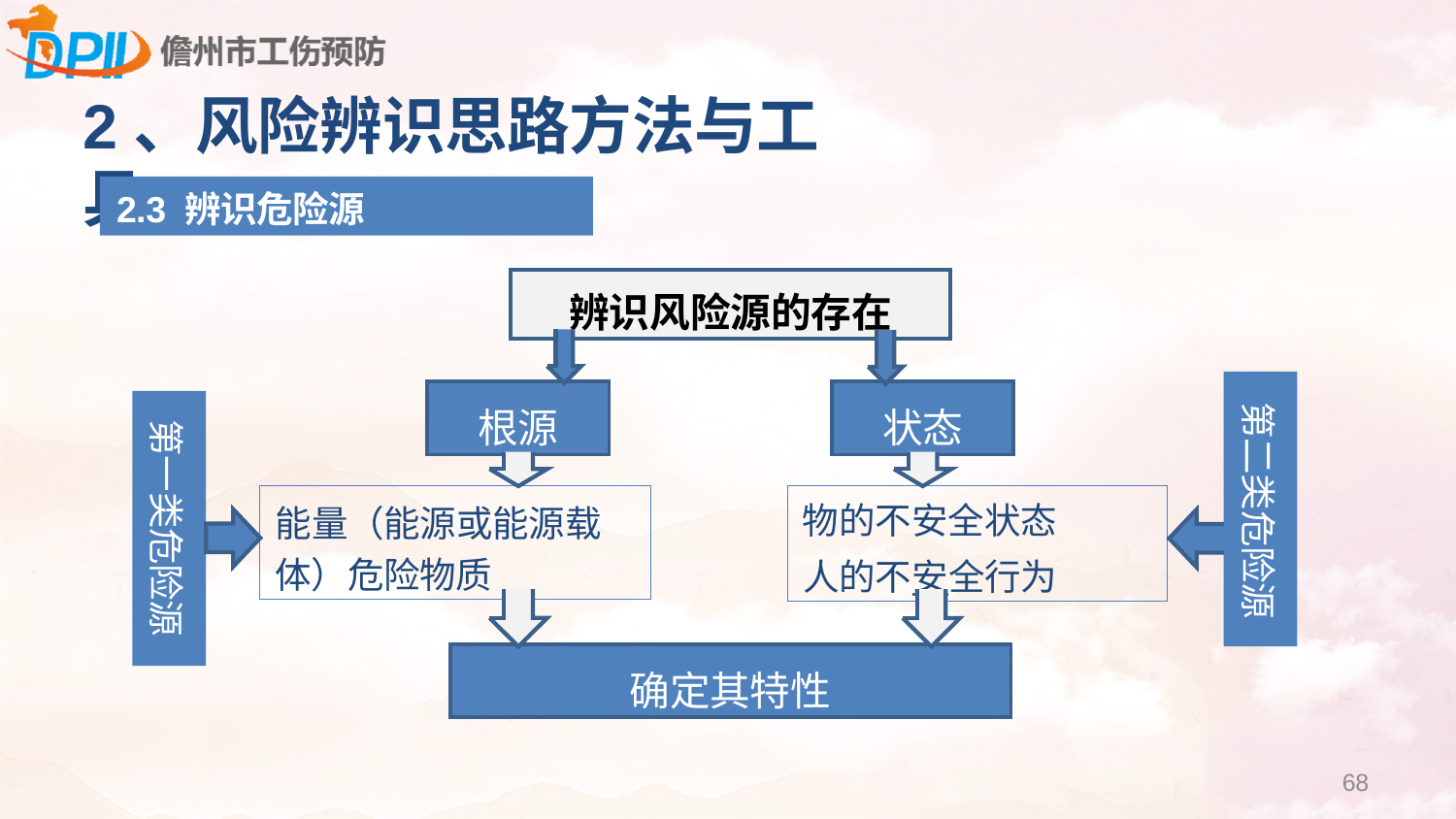

2、风险辨识思路方法与工具

2.3 辨识危险源
| 辨识风险源的存在 |
| --- |

| 根源 |
| --- |
| 状态 |
| --- |

	第二类危险源
| 能量（能源或能源载 体）危险物质 |
| --- |
| 物的不安全状态 人的不安全行为 |
| --- |

第一类危险源

| 确定其特性 |
| --- |

68